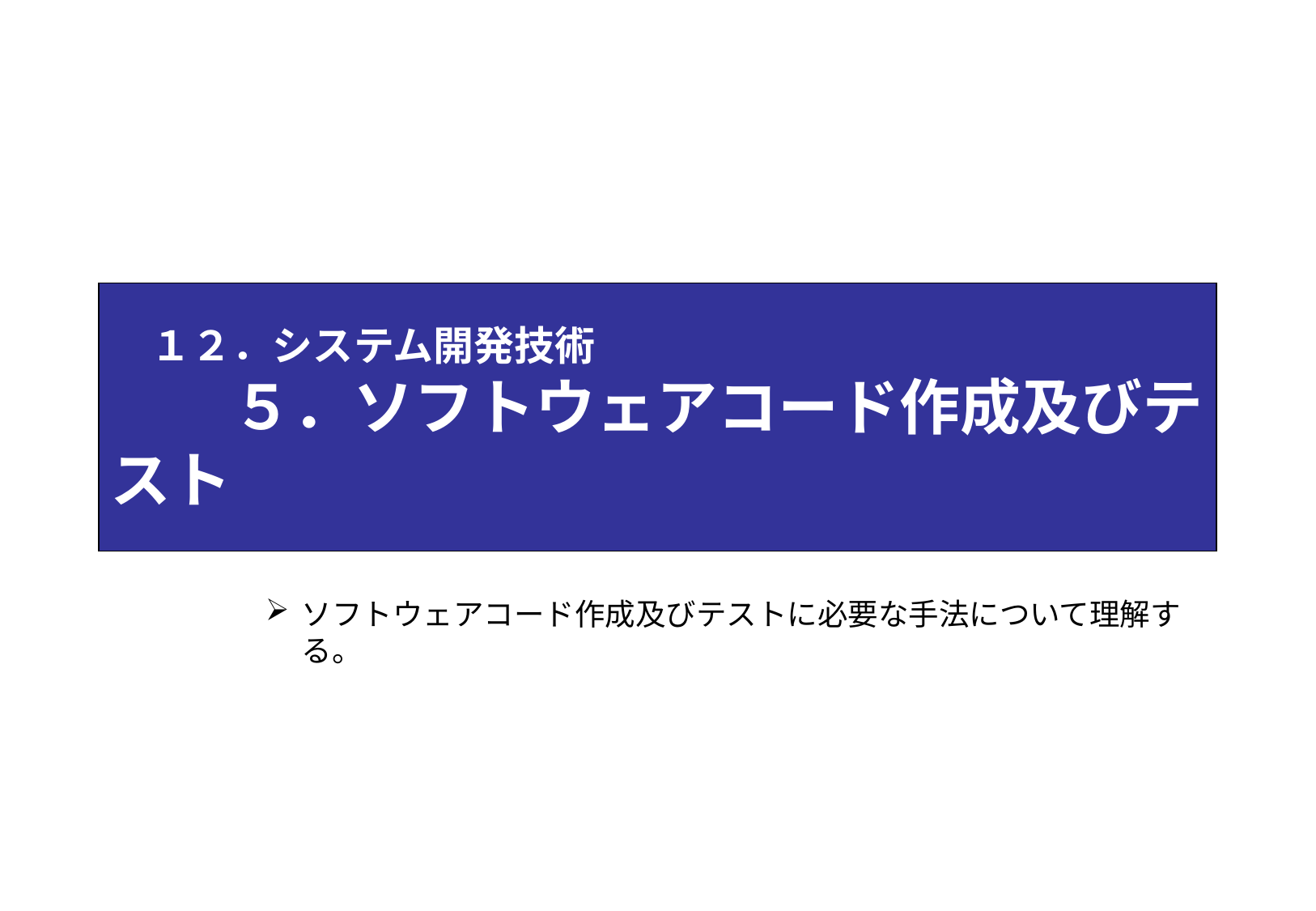

# １２．システム開発技術 　　５．ソフトウェアコード作成及びテスト
ソフトウェアコード作成及びテストに必要な手法について理解する。